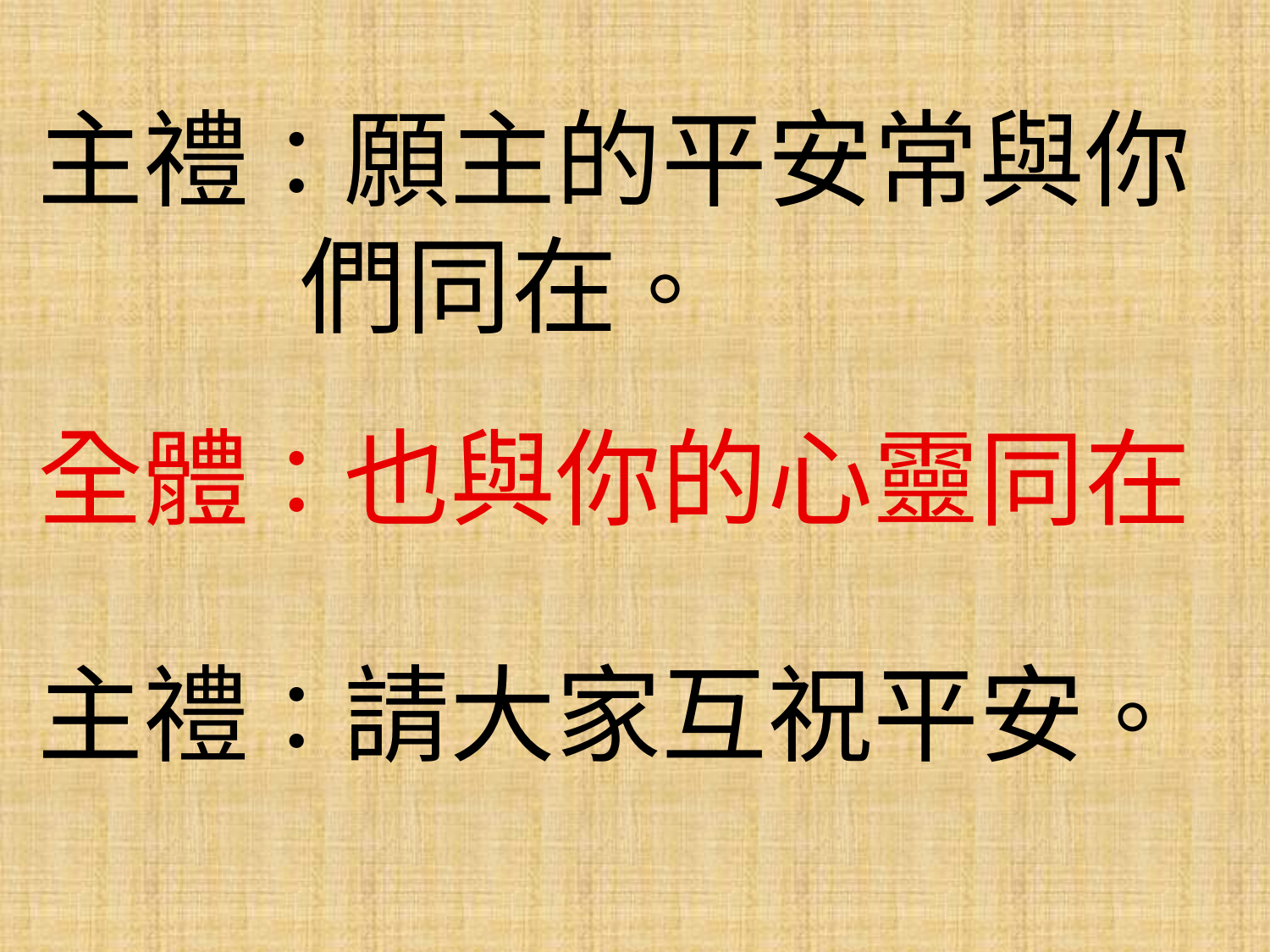

主禮：願主的平安常與你
          們同在。
全體：也與你的心靈同在
主禮：請大家互祝平安。